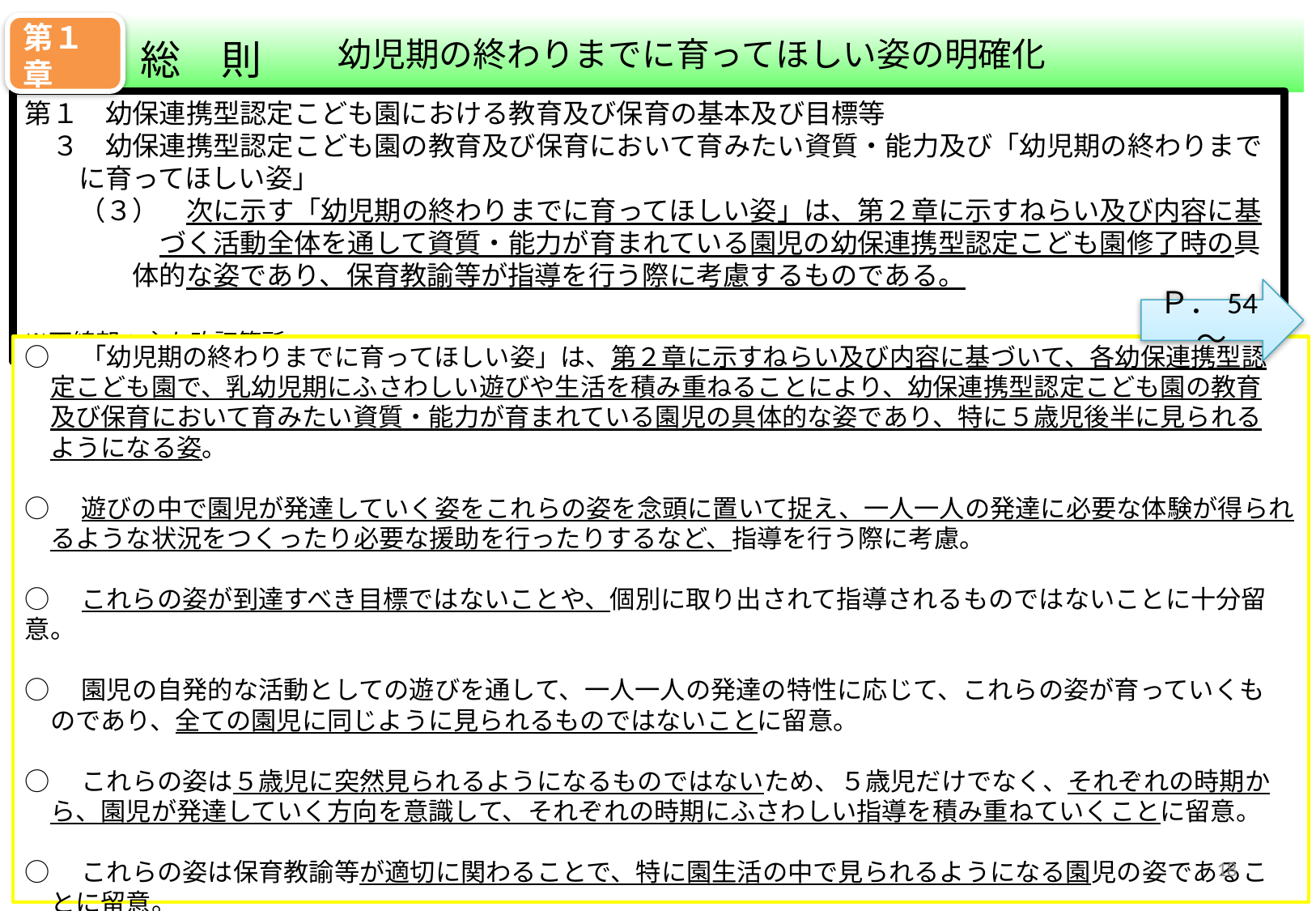

第１章
　　幼児期の終わりまでに育ってほしい姿の明確化
総　則
第１　幼保連携型認定こども園における教育及び保育の基本及び目標等
　３　幼保連携型認定こども園の教育及び保育において育みたい資質・能力及び「幼児期の終わりまで
　　に育ってほしい姿」
　　（３）　次に示す「幼児期の終わりまでに育ってほしい姿」は、第２章に示すねらい及び内容に基
　　　　　づく活動全体を通して資質・能力が育まれている園児の幼保連携型認定こども園修了時の具
　　　　体的な姿であり、保育教諭等が指導を行う際に考慮するものである。
　　　　　　　　　　　　　　　　　　　　　　　　　　　　　　　　　　　　　　　　　※下線部：主な改訂箇所
Ｐ．54～
○　「幼児期の終わりまでに育ってほしい姿」は、第２章に示すねらい及び内容に基づいて、各幼保連携型認
　定こども園で、乳幼児期にふさわしい遊びや生活を積み重ねることにより、幼保連携型認定こども園の教育
　及び保育において育みたい資質・能力が育まれている園児の具体的な姿であり、特に５歳児後半に見られる
　ようになる姿。

○　遊びの中で園児が発達していく姿をこれらの姿を念頭に置いて捉え、一人一人の発達に必要な体験が得られ
　るような状況をつくったり必要な援助を行ったりするなど、指導を行う際に考慮。

○　これらの姿が到達すべき目標ではないことや、個別に取り出されて指導されるものではないことに十分留意。

○　園児の自発的な活動としての遊びを通して、一人一人の発達の特性に応じて、これらの姿が育っていくも
　のであり、全ての園児に同じように見られるものではないことに留意。

○　これらの姿は５歳児に突然見られるようになるものではないため、５歳児だけでなく、それぞれの時期か
　ら、園児が発達していく方向を意識して、それぞれの時期にふさわしい指導を積み重ねていくことに留意。

○　これらの姿は保育教諭等が適切に関わることで、特に園生活の中で見られるようになる園児の姿であるこ
　とに留意。
18